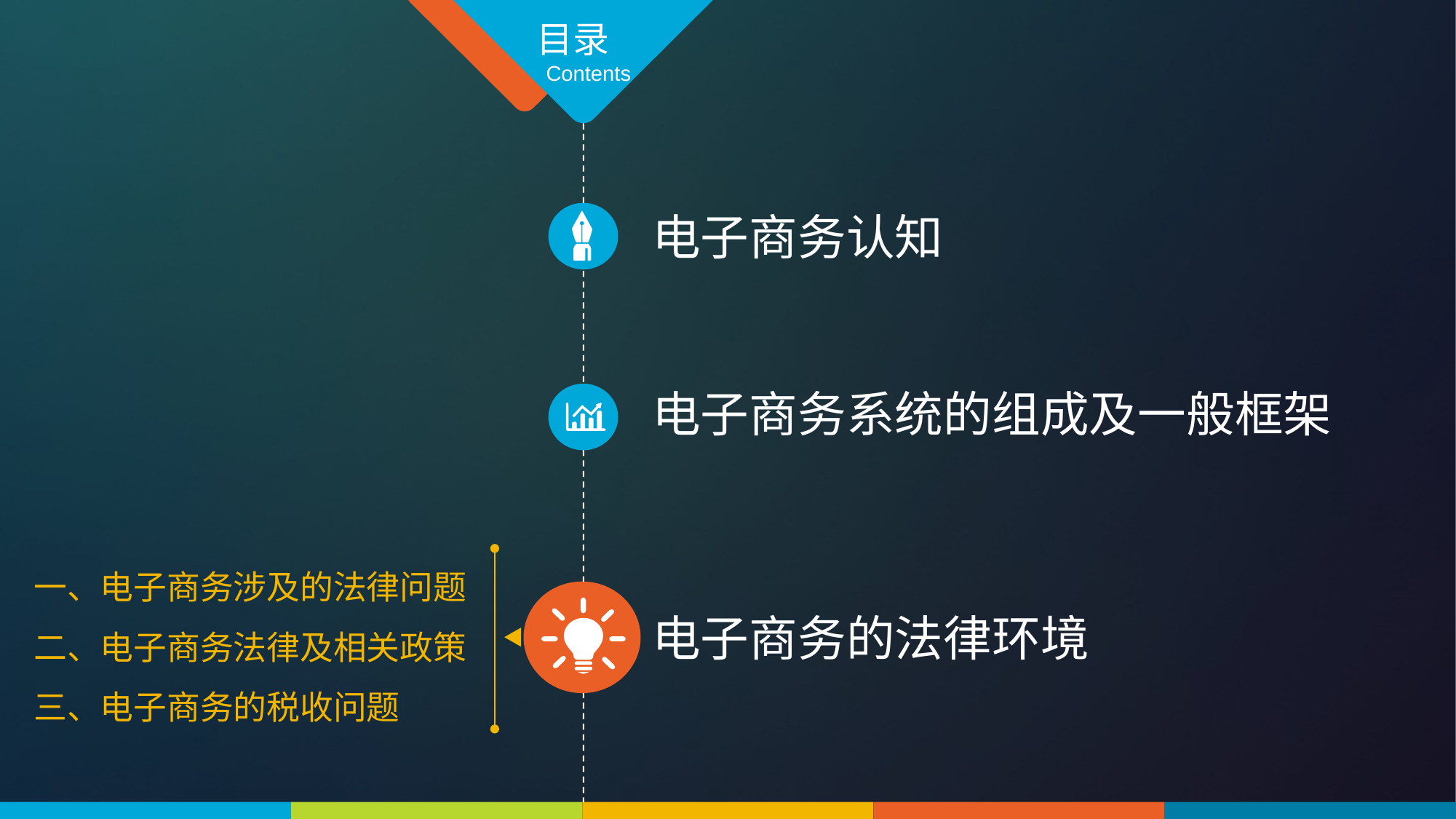

目录
Contents

电子商务认知

电子商务系统的组成及一般框架

一、电子商务涉及的法律问题
二、电子商务法律及相关政策
三、电子商务的税收问题

电子商务的法律环境